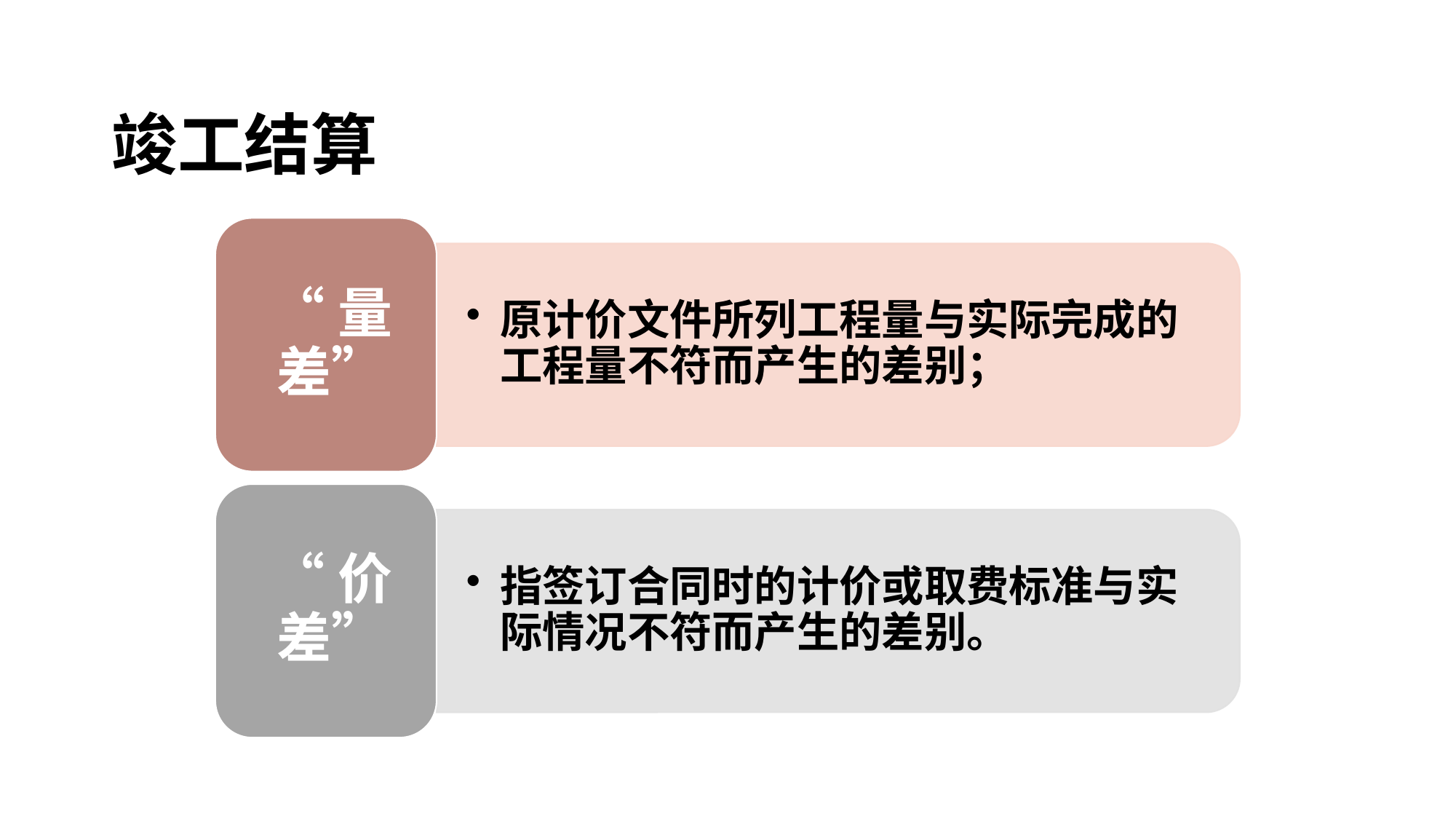

# 竣工结算
原计价文件所列工程量与实际完成的工程量不符而产生的差别；
“量差”
指签订合同时的计价或取费标准与实际情况不符而产生的差别。
“价差”